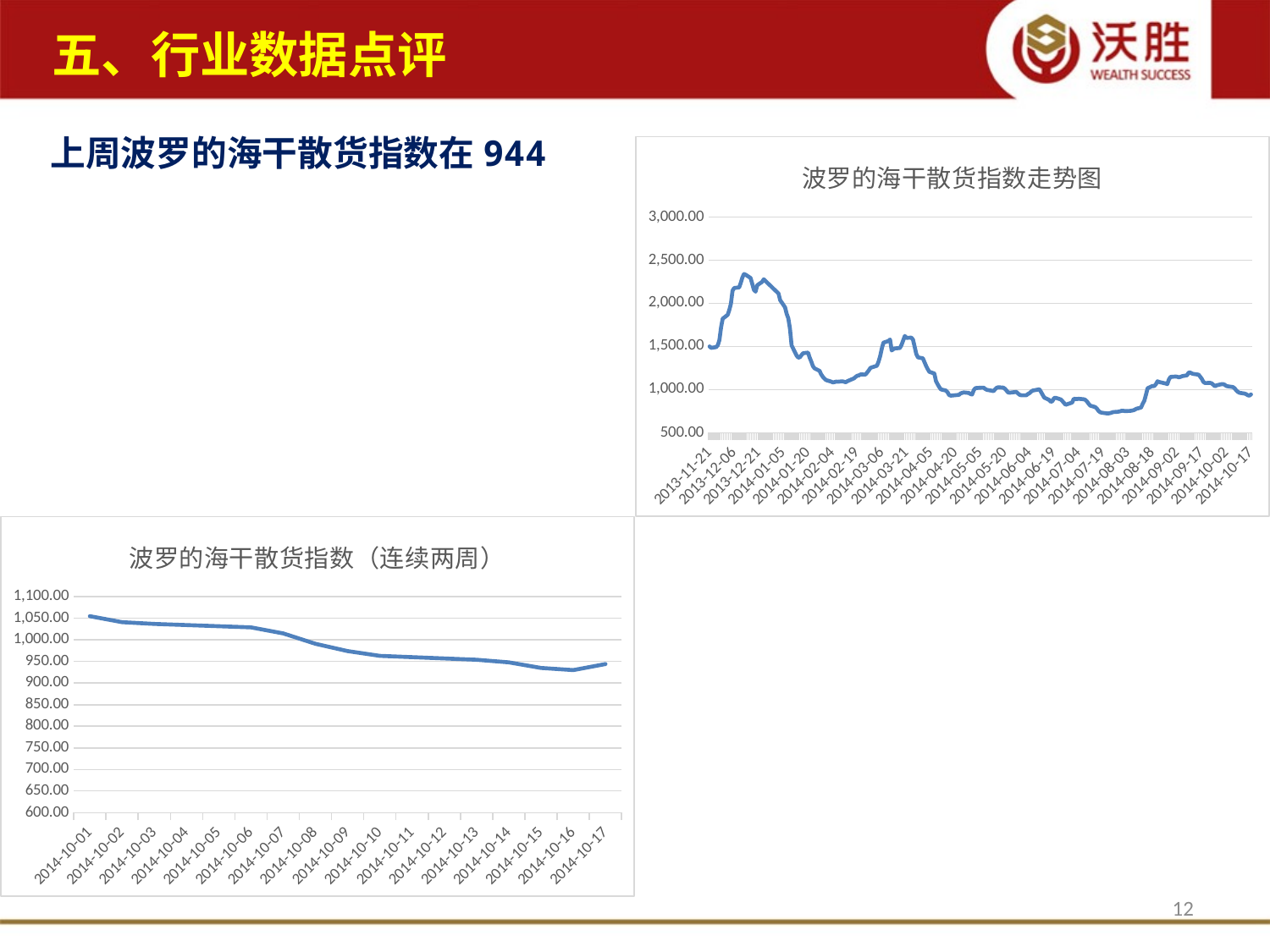

五、行业数据点评

上周波罗的海干散货指数在944

### Chart: 波罗的海干散货指数走势图

| Category |  |
|---|---|
| 41599 | 1499.0 |
| 41600 | 1483.0 |
| 41603 | 1492.0 |
| 41604 | 1512.0 |
| 41605 | 1573.0 |
| 41606 | 1719.0 |
| 41607 | 1821.0 |
| 41610 | 1865.0 |
| 41611 | 1922.0 |
| 41612 | 1994.0 |
| 41613 | 2145.0 |
| 41614 | 2176.0 |
| 41617 | 2183.0 |
| 41618 | 2237.0 |
| 41619 | 2299.0 |
| 41620 | 2337.0 |
| 41621 | 2330.0 |
| 41624 | 2292.0 |
| 41625 | 2225.0 |
| 41626 | 2156.0 |
| 41627 | 2134.0 |
| 41628 | 2208.0 |
| 41631 | 2247.0 |
| 41632 | 2277.0 |
| 41641 | 2113.0 |
| 41642 | 2036.0 |
| 41645 | 1951.0 |
| 41646 | 1876.0 |
| 41647 | 1826.0 |
| 41648 | 1706.0 |
| 41649 | 1512.0 |
| 41652 | 1395.0 |
| 41653 | 1370.0 |
| 41654 | 1374.0 |
| 41655 | 1398.0 |
| 41656 | 1421.0 |
| 41659 | 1428.0 |
| 41660 | 1369.0 |
| 41661 | 1322.0 |
| 41662 | 1271.0 |
| 41663 | 1246.0 |
| 41666 | 1217.0 |
| 41667 | 1177.0 |
| 41668 | 1148.0 |
| 41669 | 1127.0 |
| 41670 | 1110.0 |
| 41673 | 1093.0 |
| 41674 | 1084.0 |
| 41675 | 1086.0 |
| 41676 | 1092.0 |
| 41677 | 1091.0 |
| 41680 | 1096.0 |
| 41681 | 1091.0 |
| 41682 | 1085.0 |
| 41683 | 1097.0 |
| 41684 | 1106.0 |
| 41687 | 1130.0 |
| 41688 | 1146.0 |
| 41689 | 1160.0 |
| 41690 | 1164.0 |
| 41691 | 1175.0 |
| 41694 | 1174.0 |
| 41695 | 1197.0 |
| 41696 | 1222.0 |
| 41697 | 1250.0 |
| 41698 | 1258.0 |
| 41701 | 1276.0 |
| 41702 | 1325.0 |
| 41703 | 1391.0 |
| 41704 | 1480.0 |
| 41705 | 1543.0 |
| 41708 | 1562.0 |
| 41709 | 1580.0 |
| 41710 | 1453.0 |
| 41711 | 1468.0 |
| 41712 | 1477.0 |
| 41715 | 1481.0 |
| 41716 | 1518.0 |
| 41717 | 1570.0 |
| 41718 | 1621.0 |
| 41719 | 1599.0 |
| 41722 | 1602.0 |
| 41723 | 1578.0 |
| 41724 | 1496.0 |
| 41725 | 1412.0 |
| 41726 | 1373.0 |
| 41729 | 1362.0 |
| 41730 | 1316.0 |
| 41731 | 1273.0 |
| 41732 | 1235.0 |
| 41733 | 1205.0 |
| 41736 | 1186.0 |
| 41737 | 1098.0 |
| 41738 | 1061.0 |
| 41739 | 1029.0 |
| 41740 | 1002.0 |
| 41743 | 989.0 |
| 41744 | 970.0 |
| 41745 | 936.0 |
| 41746 | 930.0 |
| 41751 | 939.0 |
| 41752 | 956.0 |
| 41753 | 962.0 |
| 41754 | 967.0 |
| 41757 | 961.0 |
| 41758 | 949.0 |
| 41759 | 943.0 |
| 41760 | 993.0 |
| 41761 | 1017.0 |
| 41765 | 1022.0 |
| 41766 | 1022.0 |
| 41767 | 1008.0 |
| 41768 | 997.0 |
| 41771 | 987.0 |
| 41772 | 982.0 |
| 41773 | 1002.0 |
| 41774 | 1021.0 |
| 41775 | 1027.0 |
| 41778 | 1022.0 |
| 41779 | 1010.0 |
| 41780 | 988.0 |
| 41781 | 966.0 |
| 41782 | 964.0 |
| 41786 | 973.0 |
| 41787 | 954.0 |
| 41788 | 940.0 |
| 41789 | 934.0 |
| 41792 | 934.0 |
| 41793 | 948.0 |
| 41794 | 959.0 |
| 41795 | 977.0 |
| 41796 | 989.0 |
| 41799 | 999.0 |
| 41800 | 1004.0 |
| 41801 | 973.0 |
| 41802 | 939.0 |
| 41803 | 906.0 |
| 41806 | 880.0 |
| 41807 | 858.0 |
| 41808 | 867.0 |
| 41809 | 902.0 |
| 41810 | 904.0 |
| 41813 | 886.0 |
| 41814 | 867.0 |
| 41815 | 846.0 |
| 41816 | 824.0 |
| 41817 | 831.0 |
| 41820 | 850.0 |
| 41821 | 894.0 |
| 41822 | 890.0 |
| 41823 | 890.0 |
| 41824 | 893.0 |
| 41827 | 888.0 |
| 41828 | 881.0 |
| 41829 | 863.0 |
| 41830 | 836.0 |
| 41831 | 814.0 |
| 41834 | 798.0 |
| 41835 | 782.0 |
| 41836 | 755.0 |
| 41837 | 738.0 |
| 41838 | 732.0 |
| 41841 | 724.0 |
| 41842 | 723.0 |
| 41843 | 727.0 |
| 41844 | 732.0 |
| 41845 | 739.0 |
| 41848 | 743.0 |
| 41849 | 747.0 |
| 41850 | 754.0 |
| 41851 | 755.0 |
| 41852 | 751.0 |
| 41855 | 753.0 |
| 41856 | 755.0 |
| 41857 | 759.0 |
| 41858 | 765.0 |
| 41859 | 777.0 |
| 41862 | 792.0 |
| 41863 | 836.0 |
| 41864 | 871.0 |
| 41865 | 942.0 |
| 41866 | 1015.0 |
| 41869 | 1042.0 |
| 41870 | 1040.0 |
| 41871 | 1061.0 |
| 41872 | 1096.0 |
| 41873 | 1088.0 |
| 41877 | 1070.0 |
| 41878 | 1063.0 |
| 41879 | 1119.0 |
| 41880 | 1147.0 |
| 41883 | 1151.0 |
| 41884 | 1149.0 |
| 41885 | 1142.0 |
| 41886 | 1147.0 |
| 41887 | 1155.0 |
| 41890 | 1166.0 |
| 41891 | 1197.0 |
| 41892 | 1197.0 |
| 41893 | 1186.0 |
| 41894 | 1181.0 |
| 41897 | 1173.0 |
| 41898 | 1150.0 |
| 41899 | 1124.0 |
| 41900 | 1089.0 |
| 41901 | 1075.0 |
| 41904 | 1077.0 |
| 41905 | 1073.0 |
| 41906 | 1056.0 |
| 41907 | 1038.0 |
| 41908 | 1049.0 |
| 41911 | 1062.0 |
| 41912 | 1063.0 |
| 41913 | 1055.0 |
| 41914 | 1041.0 |
| 41915 | 1037.0 |
| 41918 | 1029.0 |
| 41919 | 1015.0 |
| 41920 | 991.0 |
| 41921 | 974.0 |
| 41922 | 963.0 |
| 41925 | 954.0 |
| 41926 | 948.0 |
| 41927 | 935.0 |
| 41928 | 930.0 |
| 41929 | 944.0 |

### Chart: 波罗的海干散货指数（连续两周）

| Category |  |
|---|---|
| 41913 | 1055.0 |
| 41914 | 1041.0 |
| 41915 | 1037.0 |
| 41918 | 1029.0 |
| 41919 | 1015.0 |
| 41920 | 991.0 |
| 41921 | 974.0 |
| 41922 | 963.0 |
| 41925 | 954.0 |
| 41926 | 948.0 |
| 41927 | 935.0 |
| 41928 | 930.0 |
| 41929 | 944.0 |
12